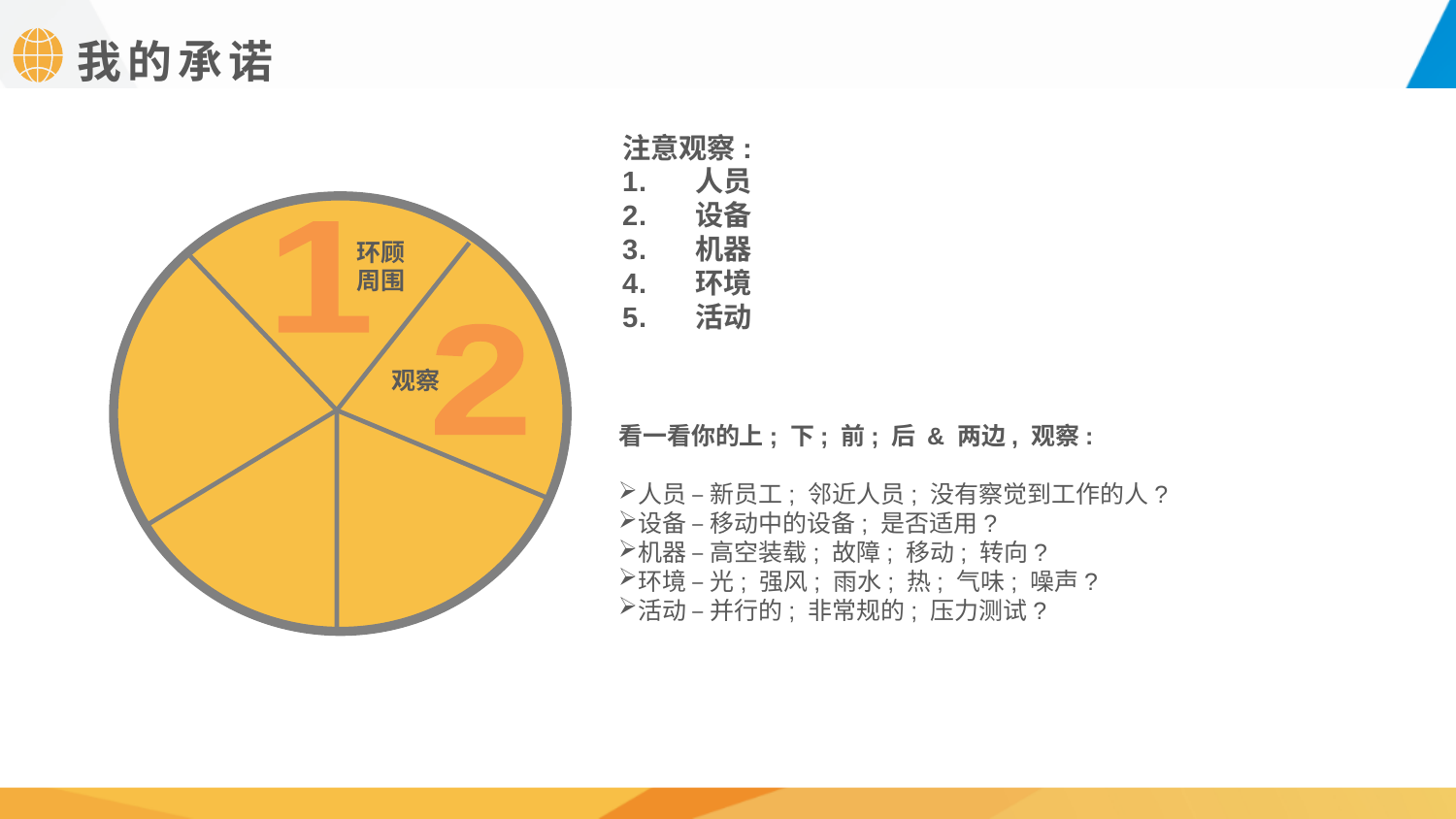

我的承诺

注意观察:
人员
设备
机器
环境
活动

1
环顾
周围

2
观察
看一看你的上; 下; 前; 后 & 两边, 观察:

人员 – 新员工; 邻近人员; 没有察觉到工作的人?
设备 – 移动中的设备; 是否适用?
机器 – 高空装载; 故障; 移动; 转向?
环境 – 光; 强风; 雨水; 热; 气味; 噪声?
活动 – 并行的; 非常规的; 压力测试?